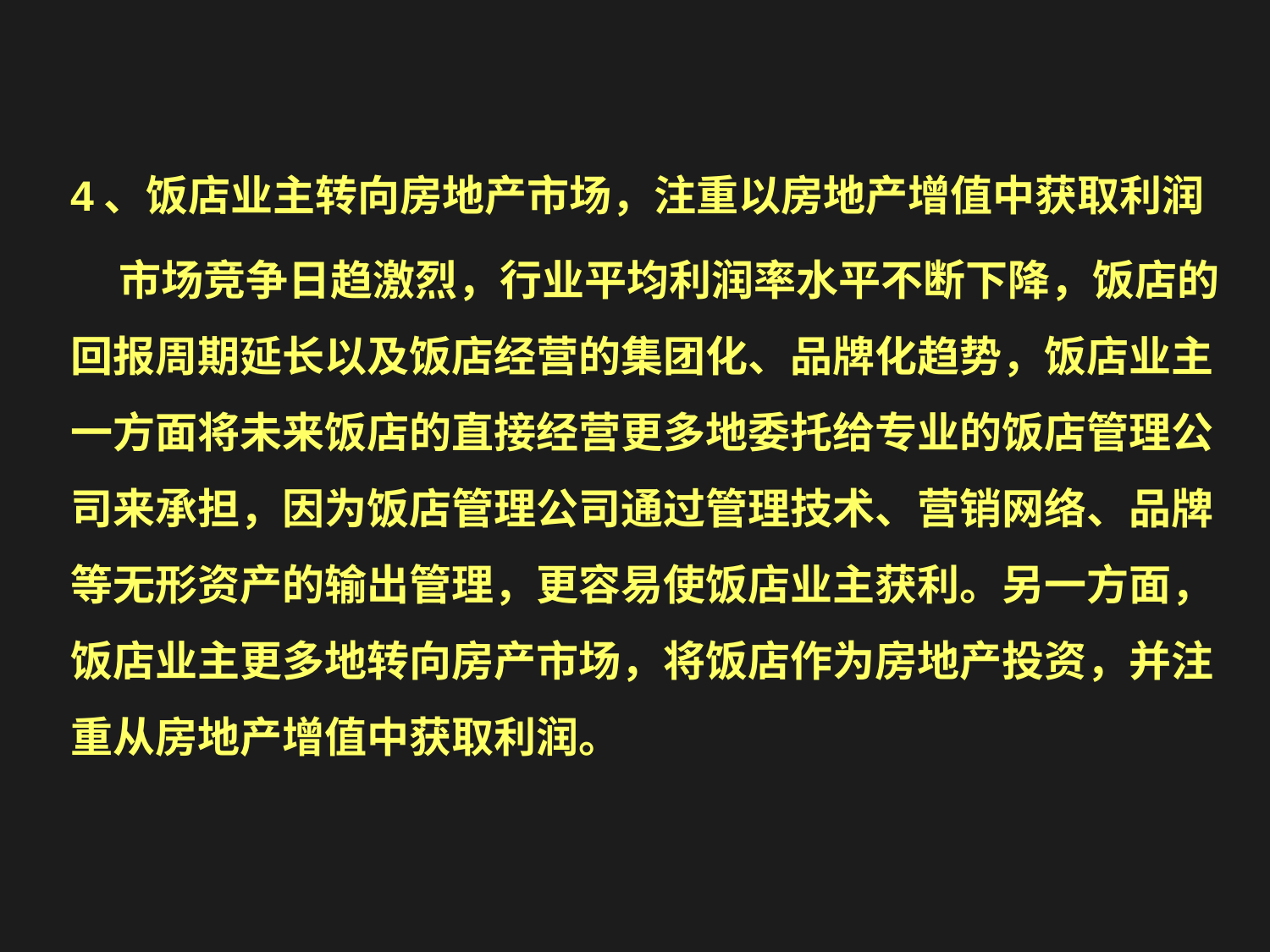

4、饭店业主转向房地产市场，注重以房地产增值中获取利润
    市场竞争日趋激烈，行业平均利润率水平不断下降，饭店的回报周期延长以及饭店经营的集团化、品牌化趋势，饭店业主一方面将未来饭店的直接经营更多地委托给专业的饭店管理公司来承担，因为饭店管理公司通过管理技术、营销网络、品牌等无形资产的输出管理，更容易使饭店业主获利。另一方面，饭店业主更多地转向房产市场，将饭店作为房地产投资，并注重从房地产增值中获取利润。